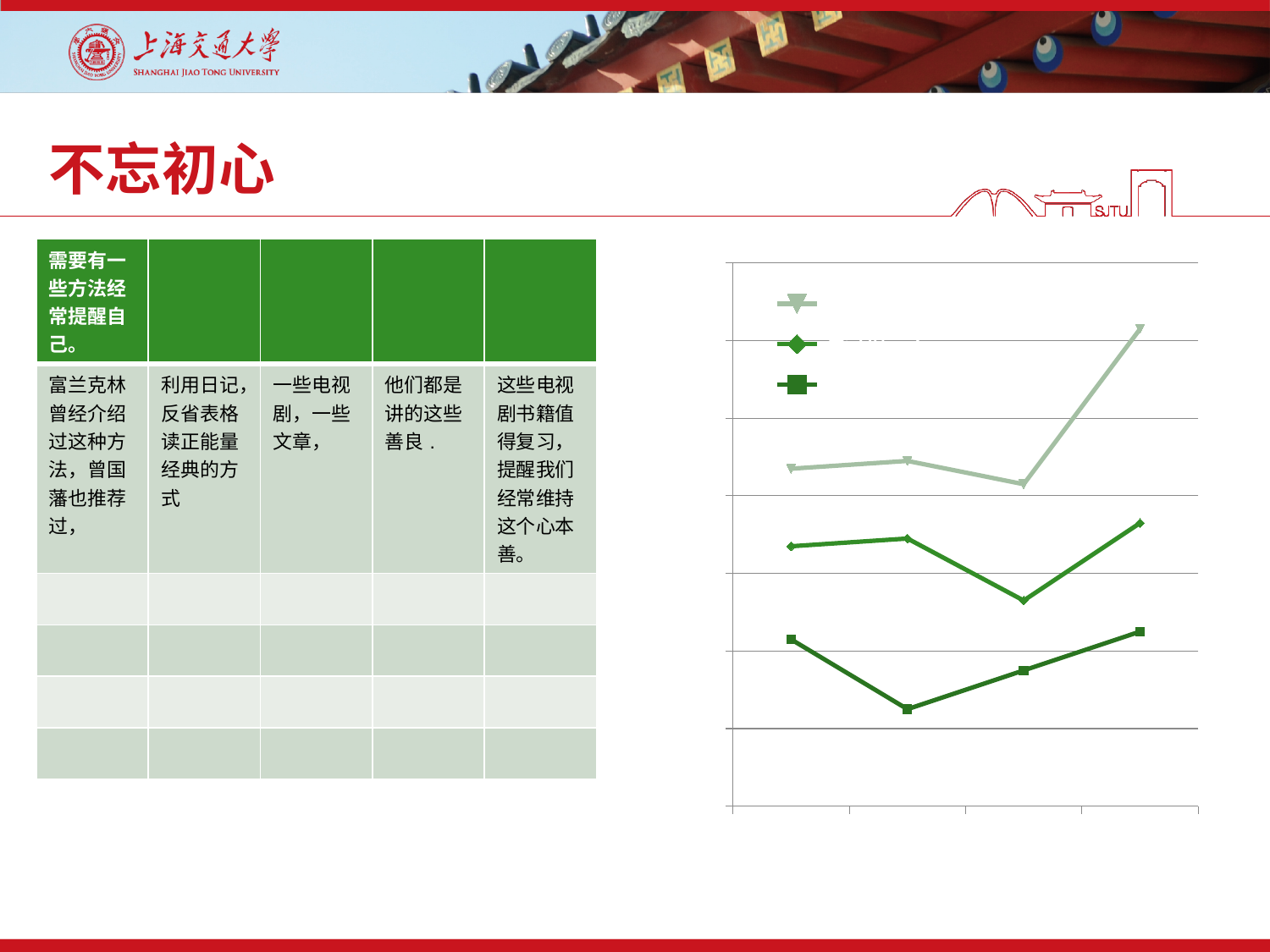

# 不忘初心
| 需要有一些方法经常提醒自己。 |  |  |  |  |
| --- | --- | --- | --- | --- |
| 富兰克林曾经介绍过这种方法，曾国藩也推荐过， | 利用日记，反省表格读正能量经典的方式 | 一些电视剧，一些文章， | 他们都是讲的这些善良. | 这些电视剧书籍值得复习，提醒我们经常维持这个心本善。 |
|  |  |  |  |  |
|  |  |  |  |  |
|  |  |  |  |  |
|  |  |  |  |  |

### Chart

| Category | 系列 1 | 系列 2 | 系列 3 |
|---|---|---|---|
| 类别 1 | 4.3 | 2.4 | 2.0 |
| 类别 2 | 2.5 | 4.4 | 2.0 |
| 类别 3 | 3.5 | 1.8 | 3.0 |
| 类别 4 | 4.5 | 2.8 | 5.0 |